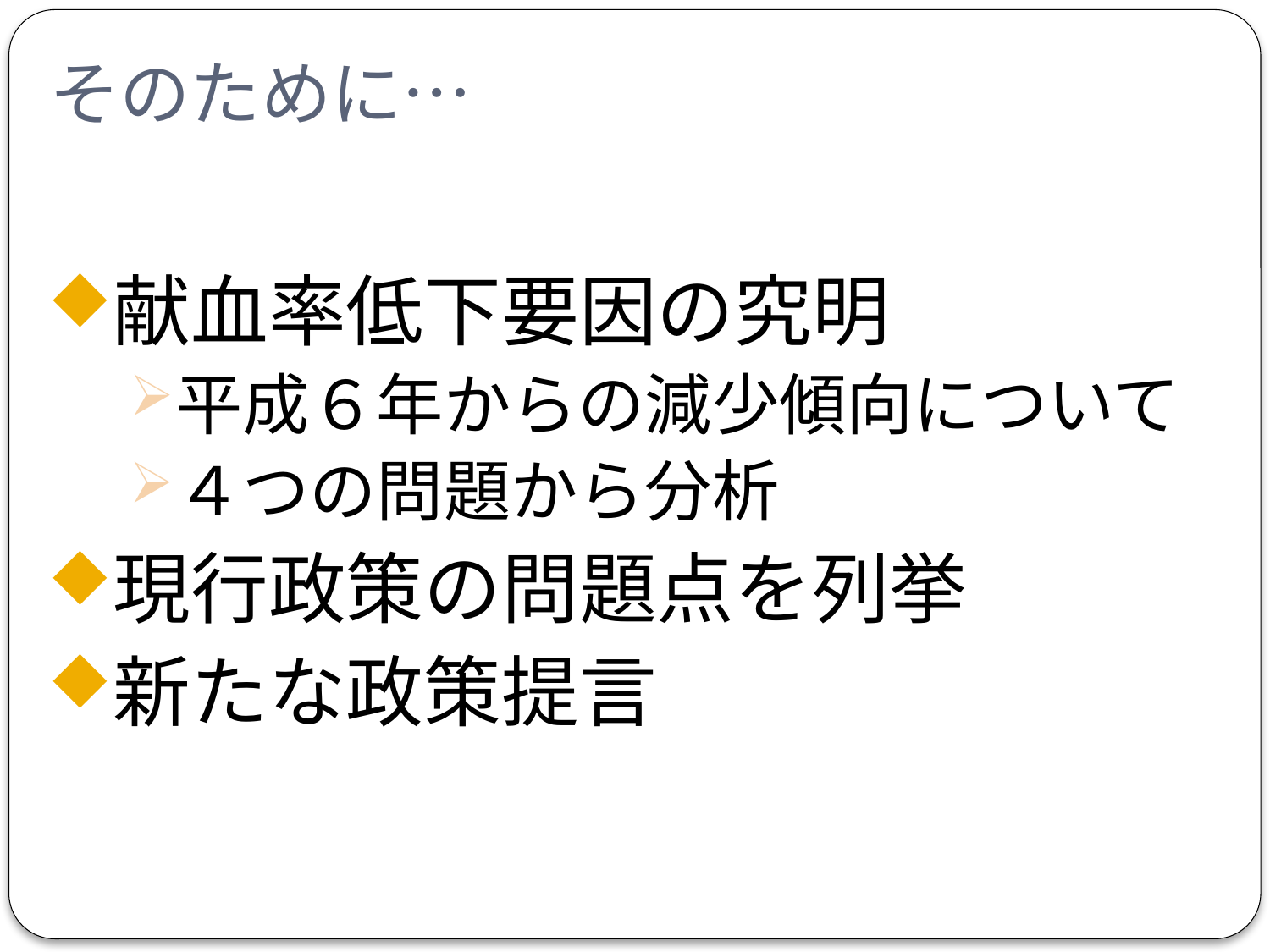

# そのために…
献血率低下要因の究明
平成６年からの減少傾向について
４つの問題から分析
現行政策の問題点を列挙
新たな政策提言